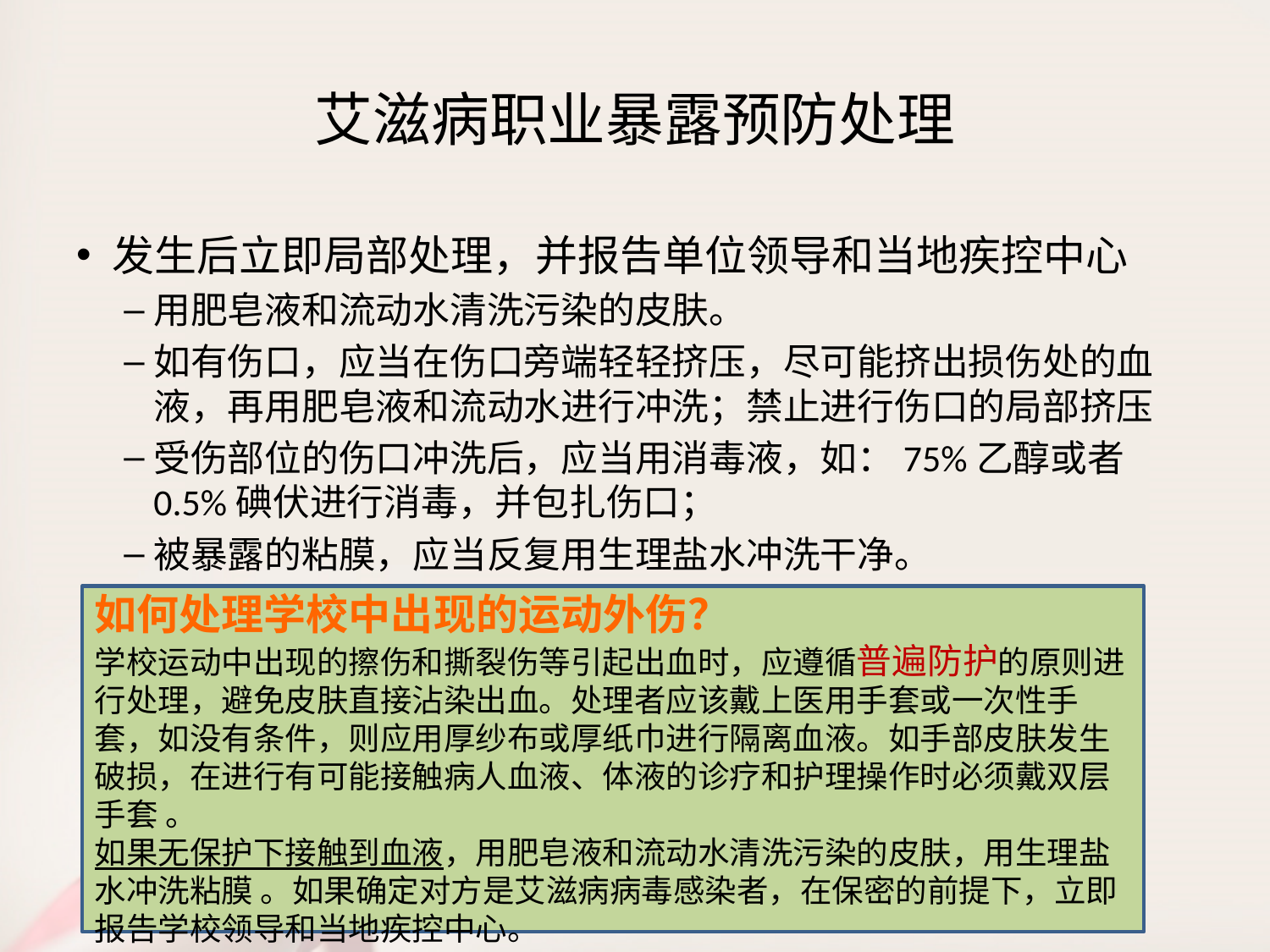

# 艾滋病职业暴露预防处理
发生后立即局部处理，并报告单位领导和当地疾控中心
用肥皂液和流动水清洗污染的皮肤。
如有伤口，应当在伤口旁端轻轻挤压，尽可能挤出损伤处的血液，再用肥皂液和流动水进行冲洗；禁止进行伤口的局部挤压
受伤部位的伤口冲洗后，应当用消毒液，如：75%乙醇或者0.5%碘伏进行消毒，并包扎伤口；
被暴露的粘膜，应当反复用生理盐水冲洗干净。

如何处理学校中出现的运动外伤？
学校运动中出现的擦伤和撕裂伤等引起出血时，应遵循普遍防护的原则进行处理，避免皮肤直接沾染出血。处理者应该戴上医用手套或一次性手套，如没有条件，则应用厚纱布或厚纸巾进行隔离血液。如手部皮肤发生破损，在进行有可能接触病人血液、体液的诊疗和护理操作时必须戴双层手套 。
如果无保护下接触到血液，用肥皂液和流动水清洗污染的皮肤，用生理盐水冲洗粘膜 。如果确定对方是艾滋病病毒感染者，在保密的前提下，立即报告学校领导和当地疾控中心。